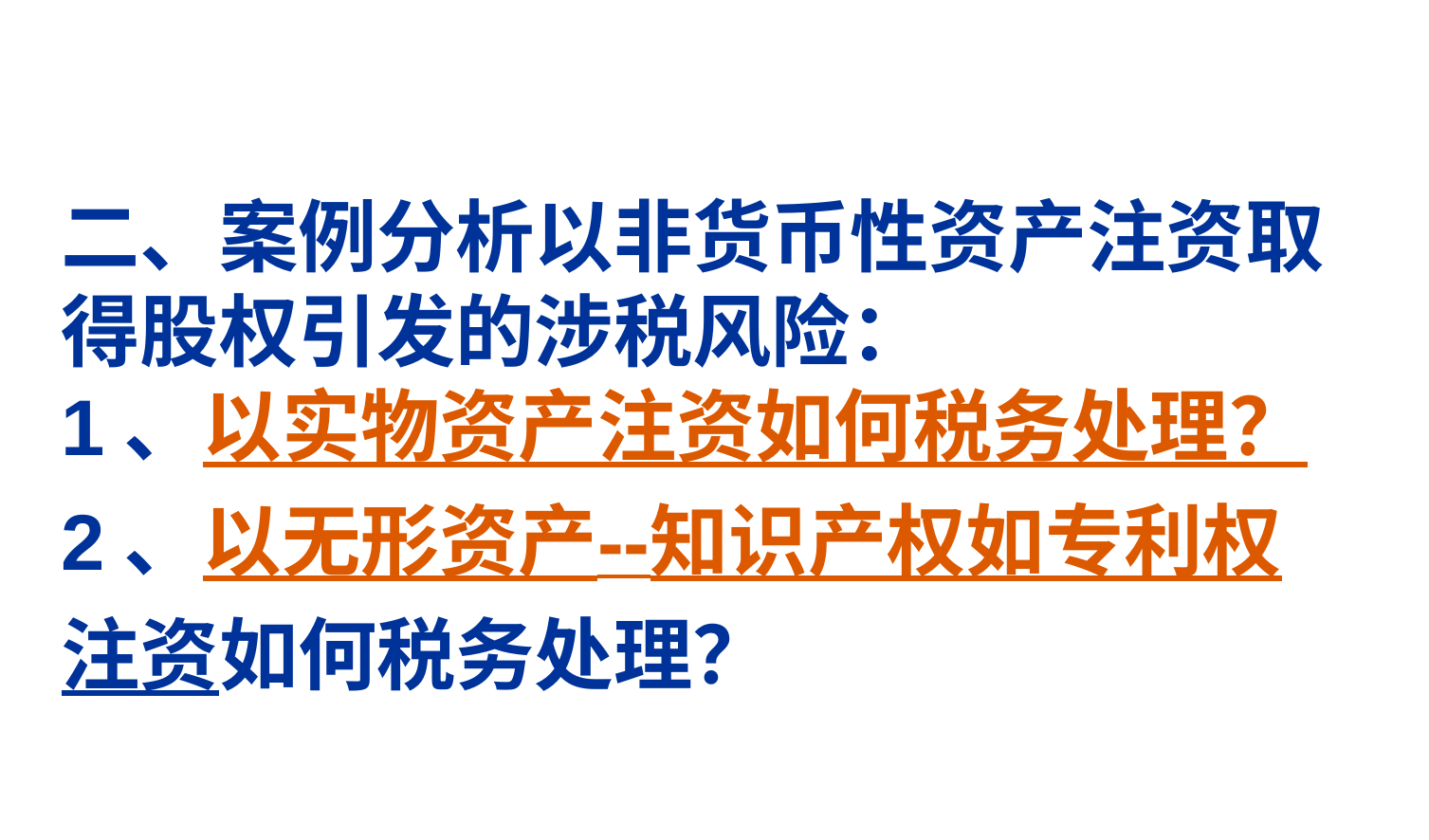

# 二、案例分析以非货币性资产注资取得股权引发的涉税风险： 1、以实物资产注资如何税务处理？ 2、以无形资产--知识产权如专利权注资如何税务处理？